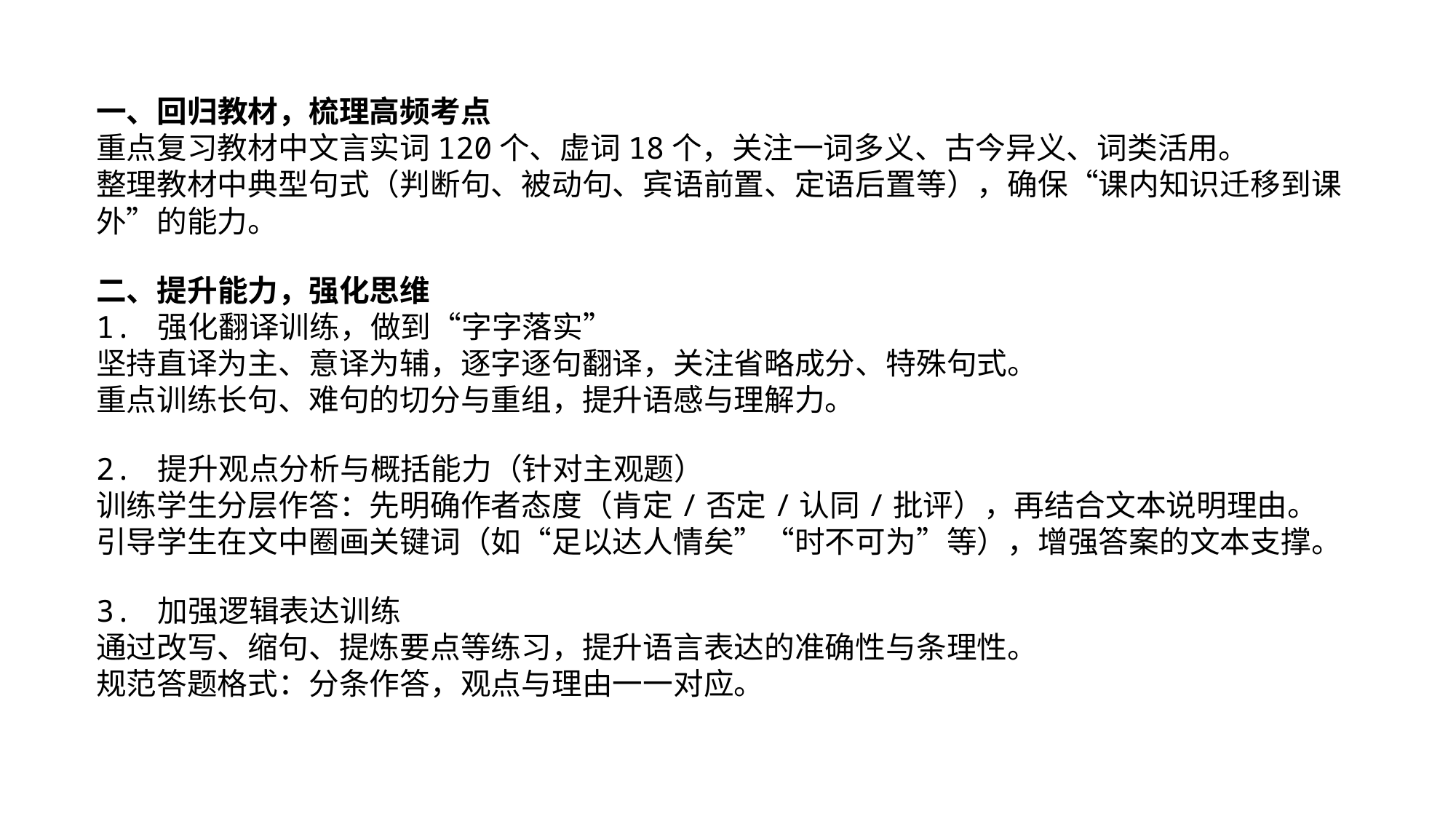

一、回归教材，梳理高频考点
重点复习教材中文言实词120个、虚词18个，关注一词多义、古今异义、词类活用。
整理教材中典型句式（判断句、被动句、宾语前置、定语后置等），确保“课内知识迁移到课外”的能力。

二、提升能力，强化思维
1. 强化翻译训练，做到“字字落实”
坚持直译为主、意译为辅，逐字逐句翻译，关注省略成分、特殊句式。
重点训练长句、难句的切分与重组，提升语感与理解力。

2. 提升观点分析与概括能力（针对主观题）
训练学生分层作答：先明确作者态度（肯定/否定/认同/批评），再结合文本说明理由。
引导学生在文中圈画关键词（如“足以达人情矣”“时不可为”等），增强答案的文本支撑。

3. 加强逻辑表达训练
通过改写、缩句、提炼要点等练习，提升语言表达的准确性与条理性。
规范答题格式：分条作答，观点与理由一一对应。